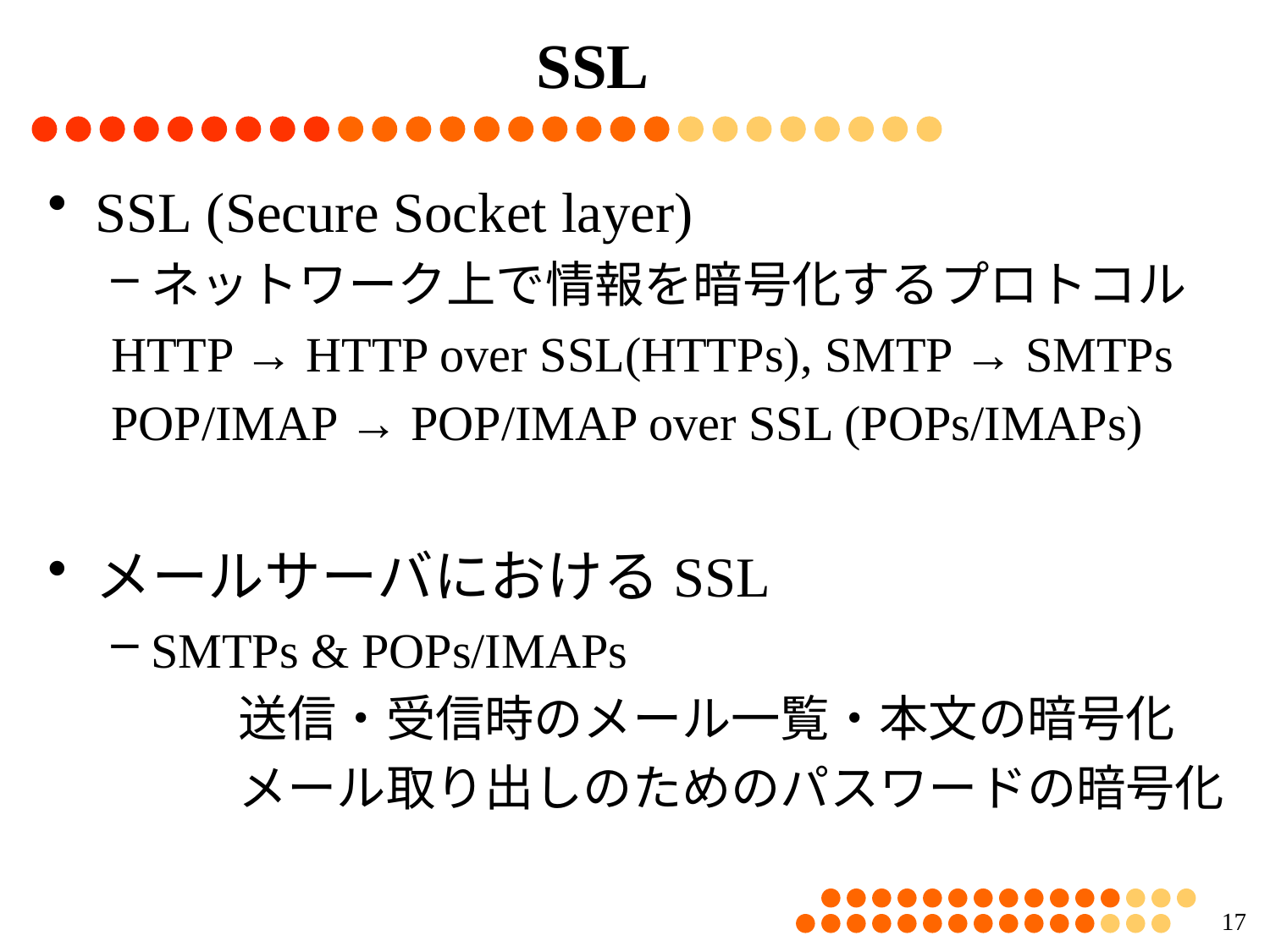

# SSL
SSL (Secure Socket layer)
ネットワーク上で情報を暗号化するプロトコル
HTTP → HTTP over SSL(HTTPs), SMTP → SMTPs
POP/IMAP → POP/IMAP over SSL (POPs/IMAPs)

メールサーバにおけるSSL
SMTPs & POPs/IMAPs
	送信・受信時のメール一覧・本文の暗号化
	メール取り出しのためのパスワードの暗号化
17